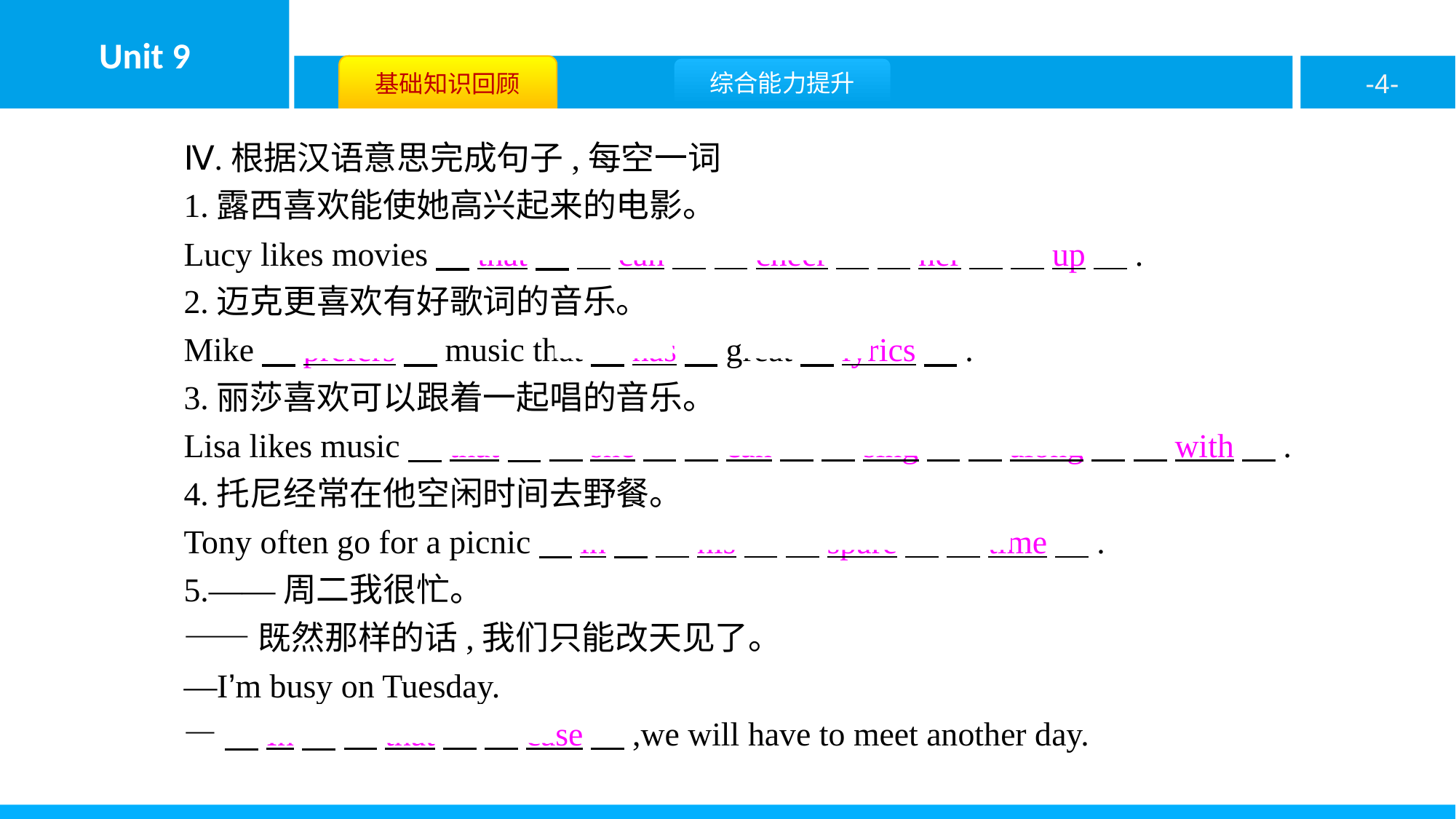

Ⅳ.根据汉语意思完成句子,每空一词
1.露西喜欢能使她高兴起来的电影。
Lucy likes movies　that　 　can　 　cheer　 　her　 　up　.
2.迈克更喜欢有好歌词的音乐。
Mike　prefers　music that　has　great　lyrics　.
3.丽莎喜欢可以跟着一起唱的音乐。
Lisa likes music　that　 　she　 　can　 　sing　 　along　 　with　.
4.托尼经常在他空闲时间去野餐。
Tony often go for a picnic　in　 　his　 　spare　 　time　.
5.——周二我很忙。
——既然那样的话,我们只能改天见了。
—I’m busy on Tuesday.
—　In　 　that　 　case　,we will have to meet another day.